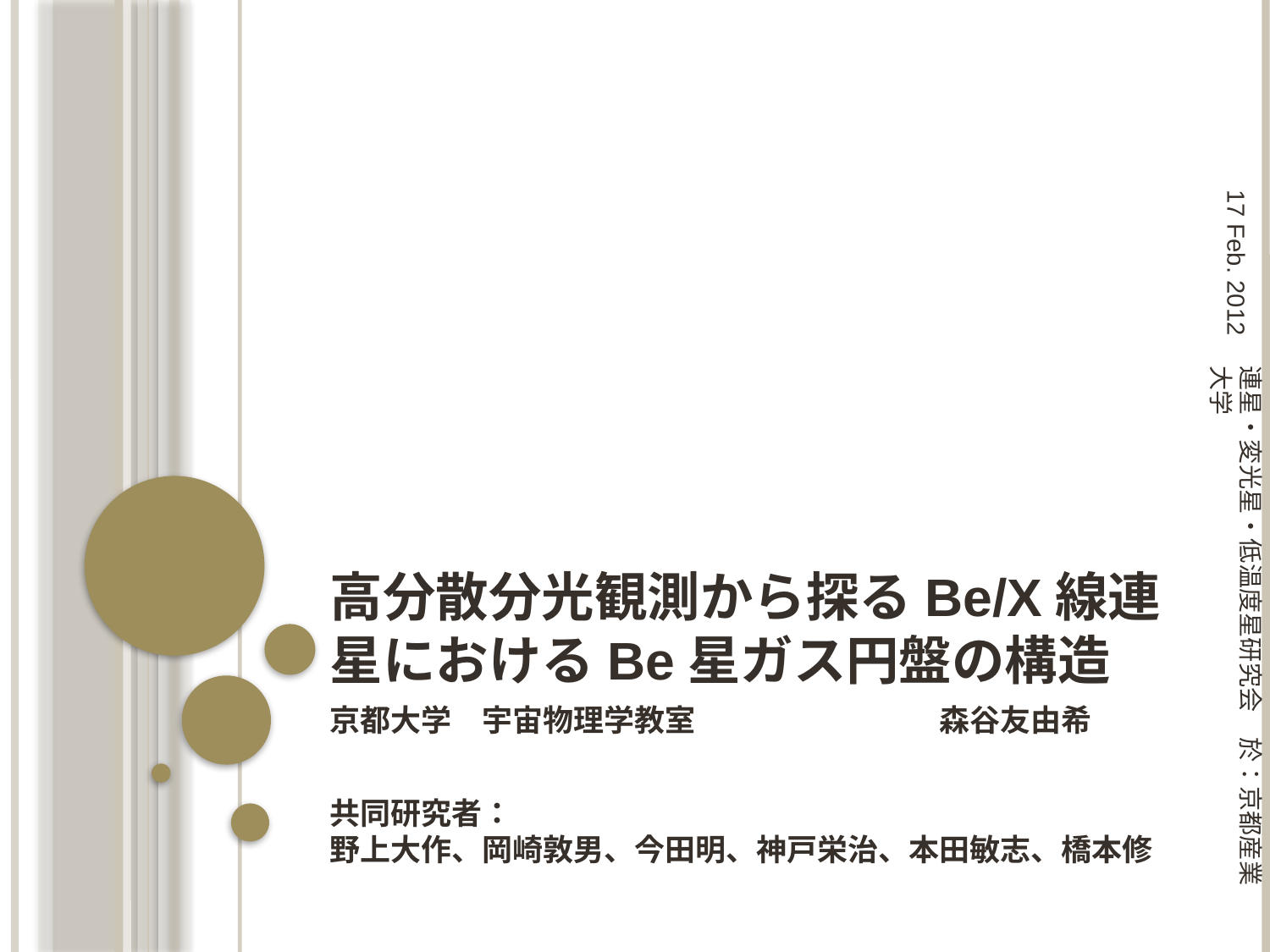

17 Feb. 2012
# 高分散分光観測から探るBe/X線連星におけるBe星ガス円盤の構造
連星・変光星・低温度星研究会　於：京都産業大学
京都大学　宇宙物理学教室　　　　　　　　森谷友由希

共同研究者：
野上大作、岡崎敦男、今田明、神戸栄治、本田敏志、橋本修